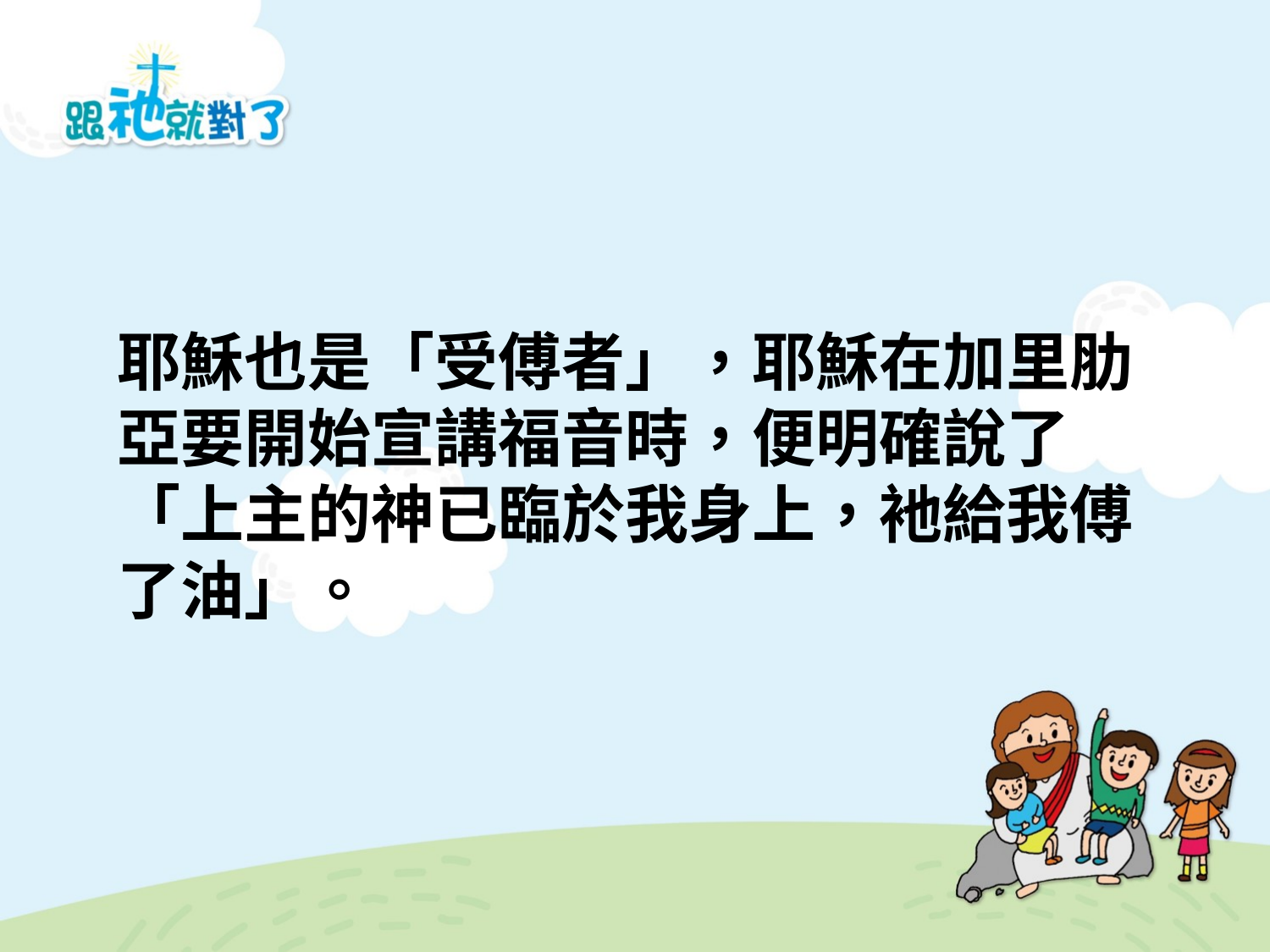

耶穌也是「受傅者」，耶穌在加里肋亞要開始宣講福音時，便明確說了「上主的神已臨於我身上，衪給我傅了油」。